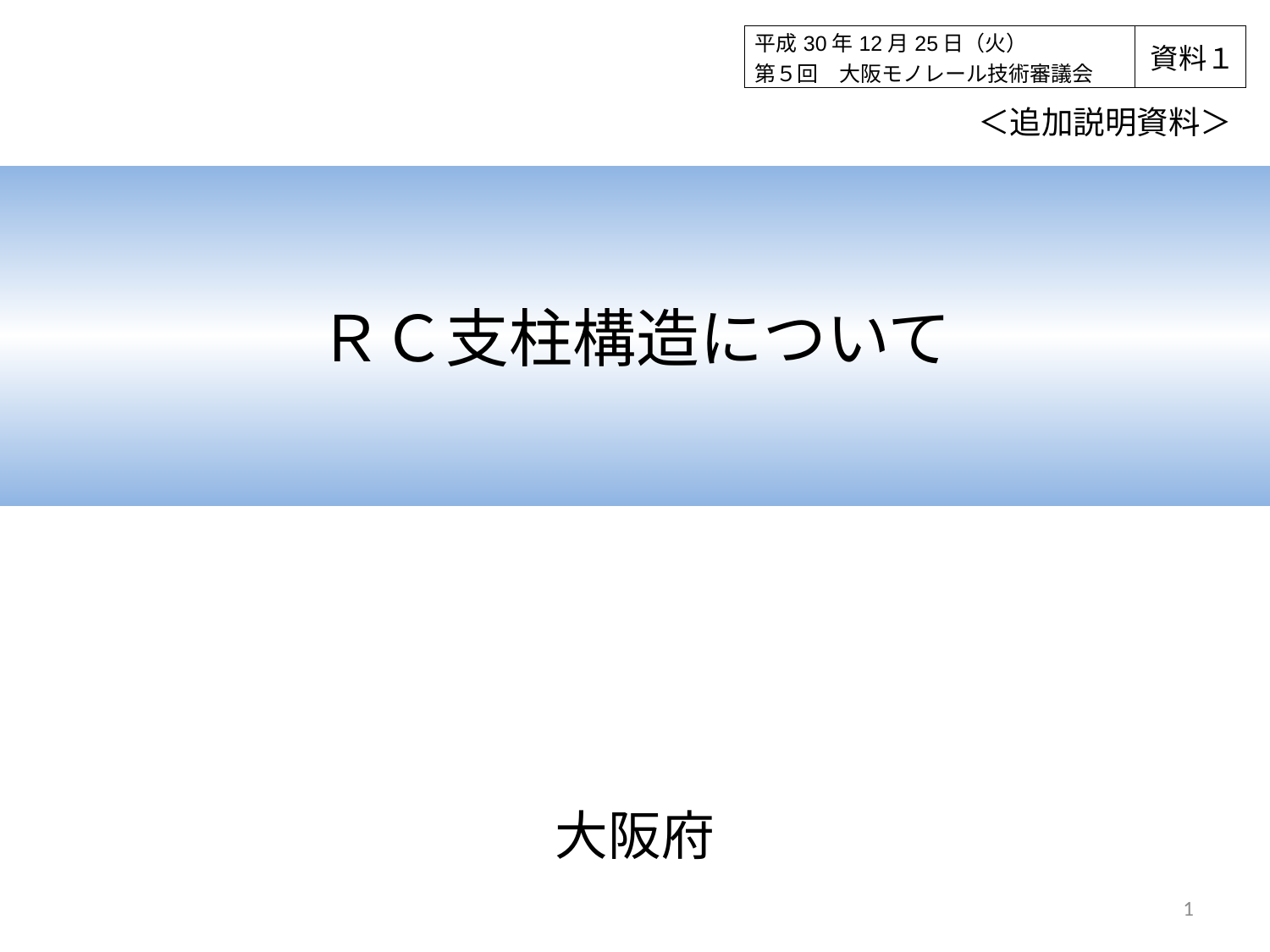

| 平成30年12月25日（火） 第５回　大阪モノレール技術審議会 | 資料１ |
| --- | --- |
＜追加説明資料＞
ＲＣ支柱構造について
大阪府
1